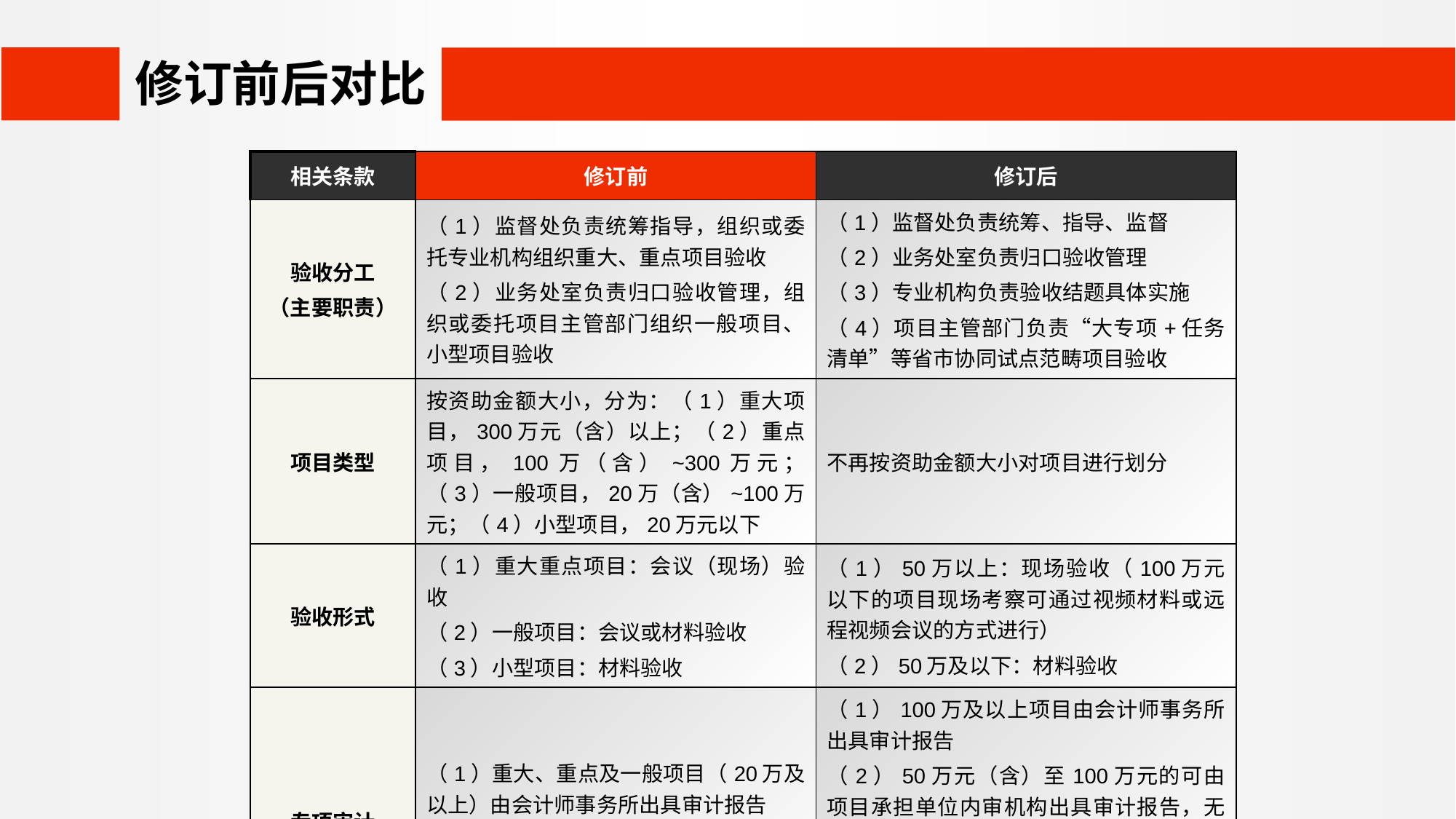

修订前后对比
| 相关条款 | 修订前 | 修订后 |
| --- | --- | --- |
| 验收分工 （主要职责） | （1）监督处负责统筹指导，组织或委托专业机构组织重大、重点项目验收 （2）业务处室负责归口验收管理，组织或委托项目主管部门组织一般项目、小型项目验收 | （1）监督处负责统筹、指导、监督 （2）业务处室负责归口验收管理 （3）专业机构负责验收结题具体实施 （4）项目主管部门负责“大专项+任务清单”等省市协同试点范畴项目验收 |
| 项目类型 | 按资助金额大小，分为：（1）重大项目，300万元（含）以上；（2）重点项目，100万（含）~300万元；（3）一般项目，20万（含）~100万元；（4）小型项目，20万元以下 | 不再按资助金额大小对项目进行划分 |
| 验收形式 | （1）重大重点项目：会议（现场）验收 （2）一般项目：会议或材料验收 （3）小型项目：材料验收 | （1）50万以上：现场验收（100万元以下的项目现场考察可通过视频材料或远程视频会议的方式进行） （2）50万及以下：材料验收 |
| 专项审计 | （1）重大、重点及一般项目（20万及以上）由会计师事务所出具审计报告 （2）小型项目（20万以下）由项目承担单位出具经费决算表 | （1）100万及以上项目由会计师事务所出具审计报告 （2）50万元（含）至100万元的可由项目承担单位内审机构出具审计报告，无内审机构的应委托会计师事务所出具审计报告 （3）50万以下项目由项目承担单位出具经费决算表 |